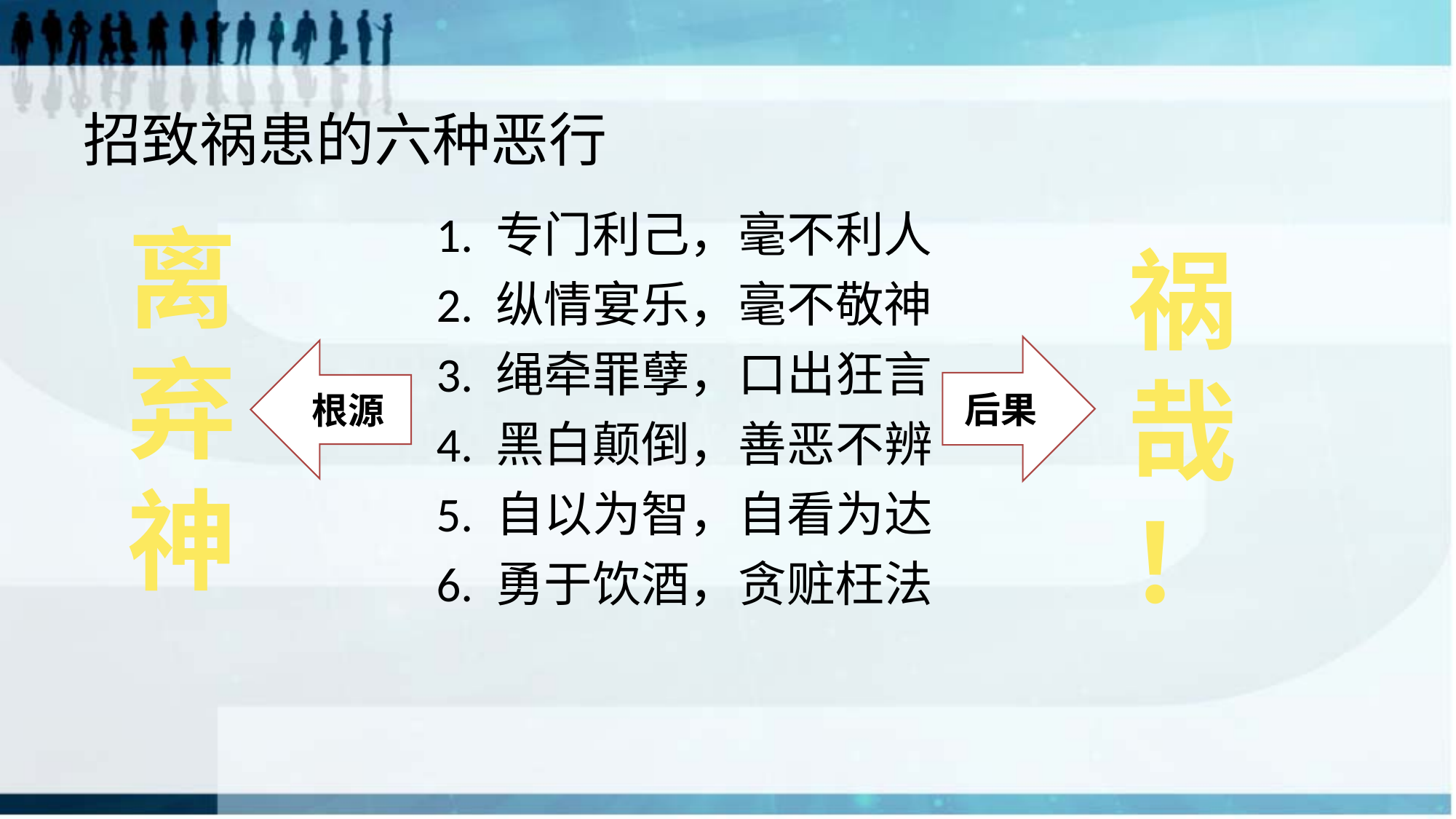

# 招致祸患的六种恶行
1. 专门利己，毫不利人
2. 纵情宴乐，毫不敬神
3. 绳牵罪孽，口出狂言
4. 黑白颠倒，善恶不辨
5. 自以为智，自看为达
6. 勇于饮酒，贪赃枉法
离弃神
祸哉
！
后果
根源